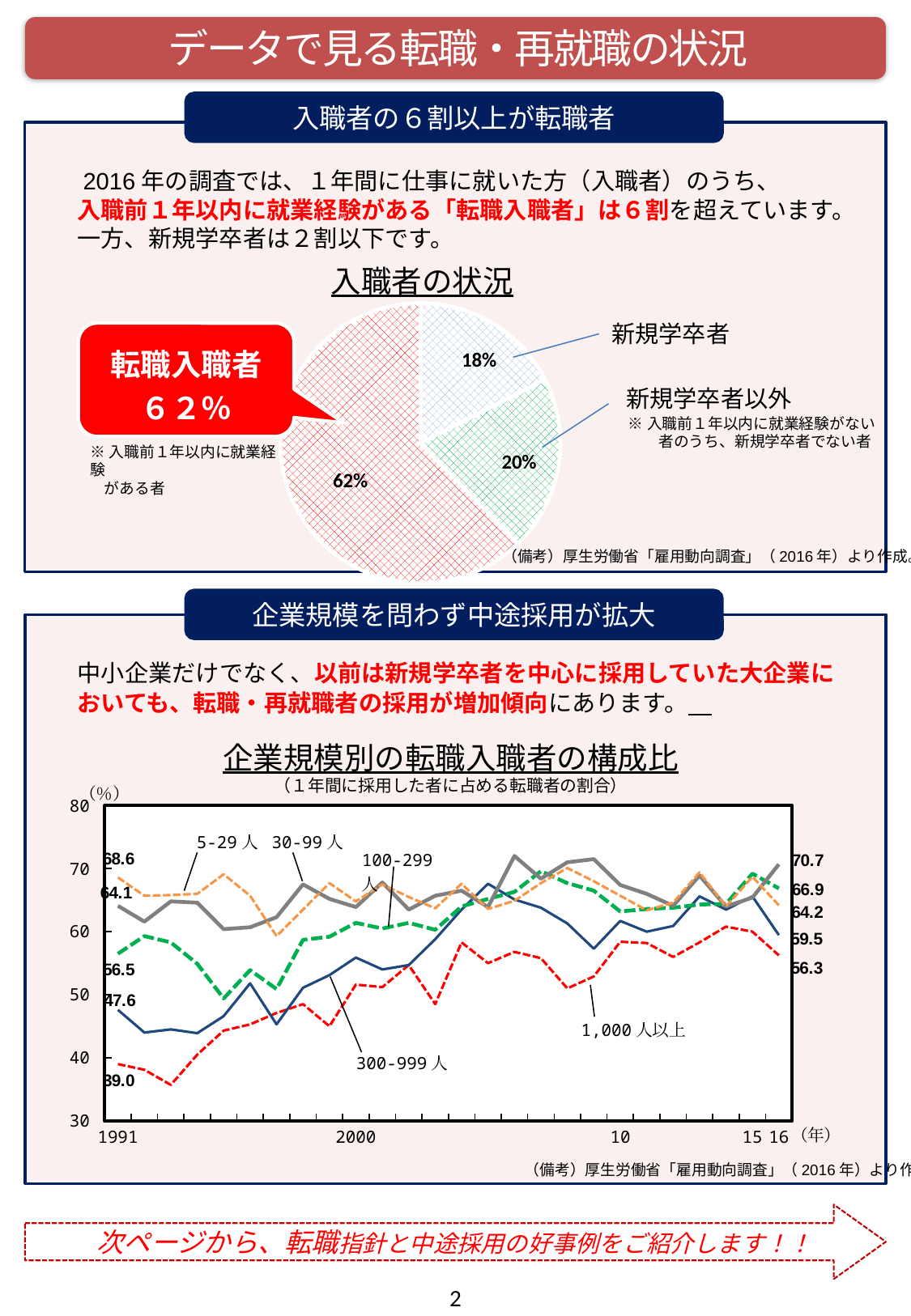

データで見る転職・再就職の状況
入職者の６割以上が転職者

　2016年の調査では、１年間に仕事に就いた方（入職者）のうち、
　入職前１年以内に就業経験がある「転職入職者」は６割を超えています。
　一方、新規学卒者は２割以下です。

入職者の状況

### Chart

| Category |  |
|---|---|
| 新規学卒者 | 17.5 |
| 新規学卒者以外 | 20.2 |
| 転職入職者　 | 62.2 |
新規学卒者
転職入職者
６２％
新規学卒者以外
※入職前１年以内に就業経験がない
　　者のうち、新規学卒者でない者
※入職前１年以内に就業経験
   がある者
（備考）厚生労働省「雇用動向調査」（2016年）より作成。
企業規模を問わず中途採用が拡大

　中小企業だけでなく、以前は新規学卒者を中心に採用していた大企業に
　おいても、転職・再就職者の採用が増加傾向にあります。

企業規模別の転職入職者の構成比
（１年間に採用した者に占める転職者の割合）

### Chart

| Category |  |  |  |  |  |
|---|---|---|---|---|---|
| 1991 | 39.0 | 47.6 | 56.5 | 64.1 | 68.6 |
|  | 38.1 | 44.0 | 59.3 | 61.6 | 65.7 |
|  | 35.7 | 44.5 | 58.3 | 64.8 | 65.8 |
|  | 40.5 | 43.9 | 54.9 | 64.6 | 66.0 |
|  | 44.3 | 46.6 | 49.4 | 60.4 | 69.1 |
|  | 45.3 | 51.8 | 53.9 | 60.7 | 65.7 |
|  | 47.1 | 45.3 | 50.9 | 62.3 | 59.3 |
|  | 48.5 | 51.1 | 58.7 | 67.5 | 63.5 |
|  | 45.0 | 53.1 | 59.2 | 65.2 | 67.7 |
| 2000 | 51.6 | 55.9 | 61.4 | 63.9 | 64.8 |
|  | 51.2 | 54.0 | 60.5 | 67.8 | 67.5 |
|  | 54.7 | 54.7 | 61.4 | 63.5 | 65.5 |
|  | 48.5 | 58.8 | 60.3 | 65.7 | 63.7 |
|  | 58.3 | 63.5 | 64.0 | 66.5 | 67.6 |
|  | 55.0 | 67.6 | 65.2 | 63.9 | 63.6 |
|  | 56.8 | 65.1 | 66.3 | 72.0 | 64.9 |
|  | 55.8 | 63.8 | 69.6 | 68.4 | 67.7 |
|  | 51.0 | 61.3 | 67.7 | 71.0 | 70.1 |
|  | 52.9 | 57.3 | 66.5 | 71.5 | 68.0 |
| 10 | 58.4 | 61.7 | 63.2 | 67.4 | 65.7 |
|  | 58.2 | 60.0 | 63.6 | 66.0 | 63.4 |
|  | 56.0 | 60.9 | 63.8 | 64.1 | 64.6 |
|  | 58.3 | 65.6 | 64.3 | 68.9 | 69.4 |
|  | 60.8 | 63.5 | 64.4 | 64.0 | 64.0 |
| 15 | 60.0 | 65.6 | 69.2 | 65.4 | 68.7 |
| 16 | 56.252137239256804 | 59.457876683677746 | 66.85466814382113 | 70.68998654622334 | 64.17707961442342 |
（備考）厚生労働省「雇用動向調査」（2016年）より作成。
   次ページから、転職指針と中途採用の好事例をご紹介します！！
2